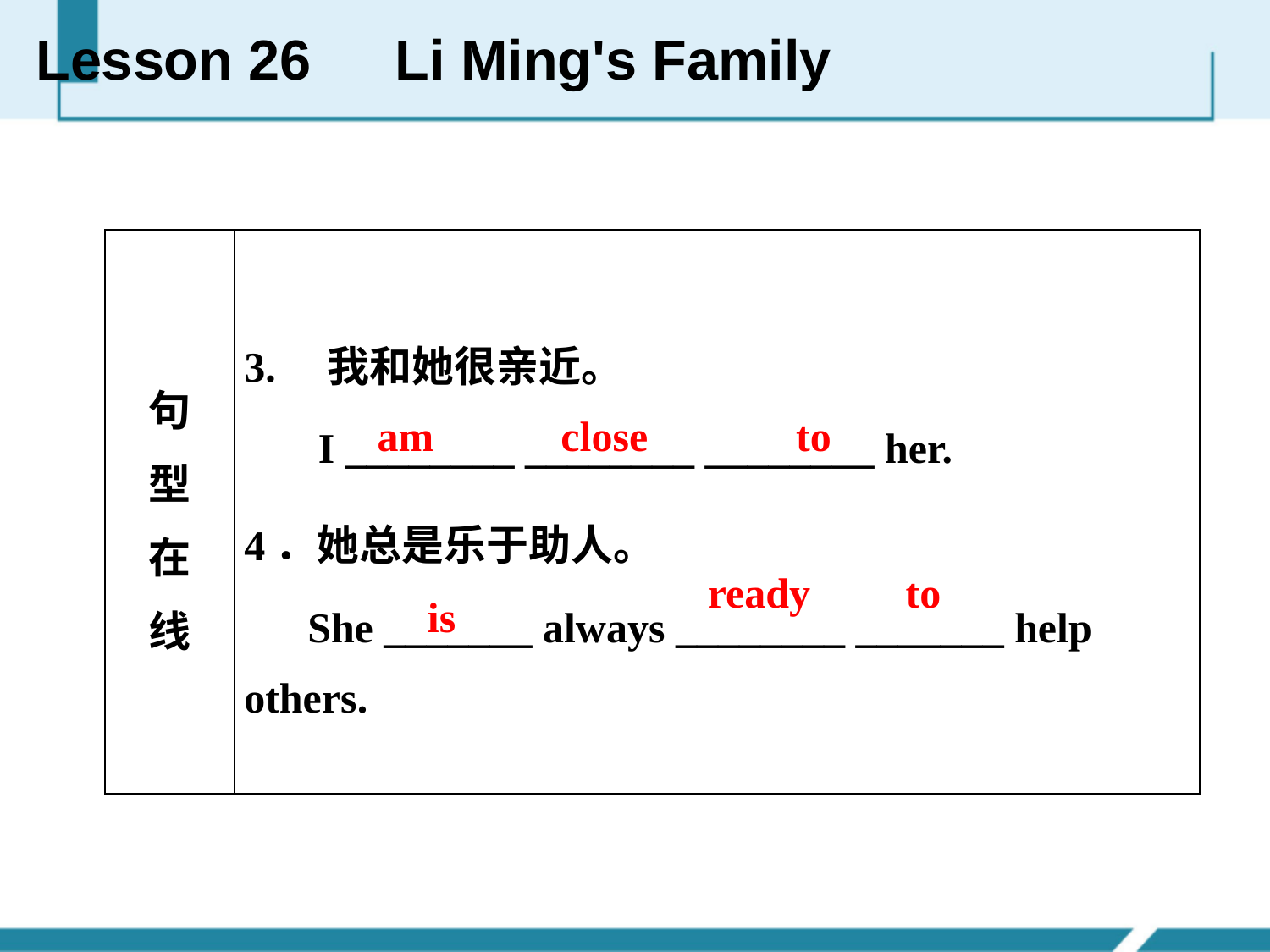

Lesson 26　Li Ming's Family
| 句 型 在 线 | 3. 我和她很亲近。 I \_\_\_\_\_\_\_\_ \_\_\_\_\_\_\_\_ \_\_\_\_\_\_\_\_ her. 4．她总是乐于助人。 She \_\_\_\_\_\_\_ always \_\_\_\_\_\_\_\_ \_\_\_\_\_\_\_ help others. |
| --- | --- |
am            close              to
ready         to
is